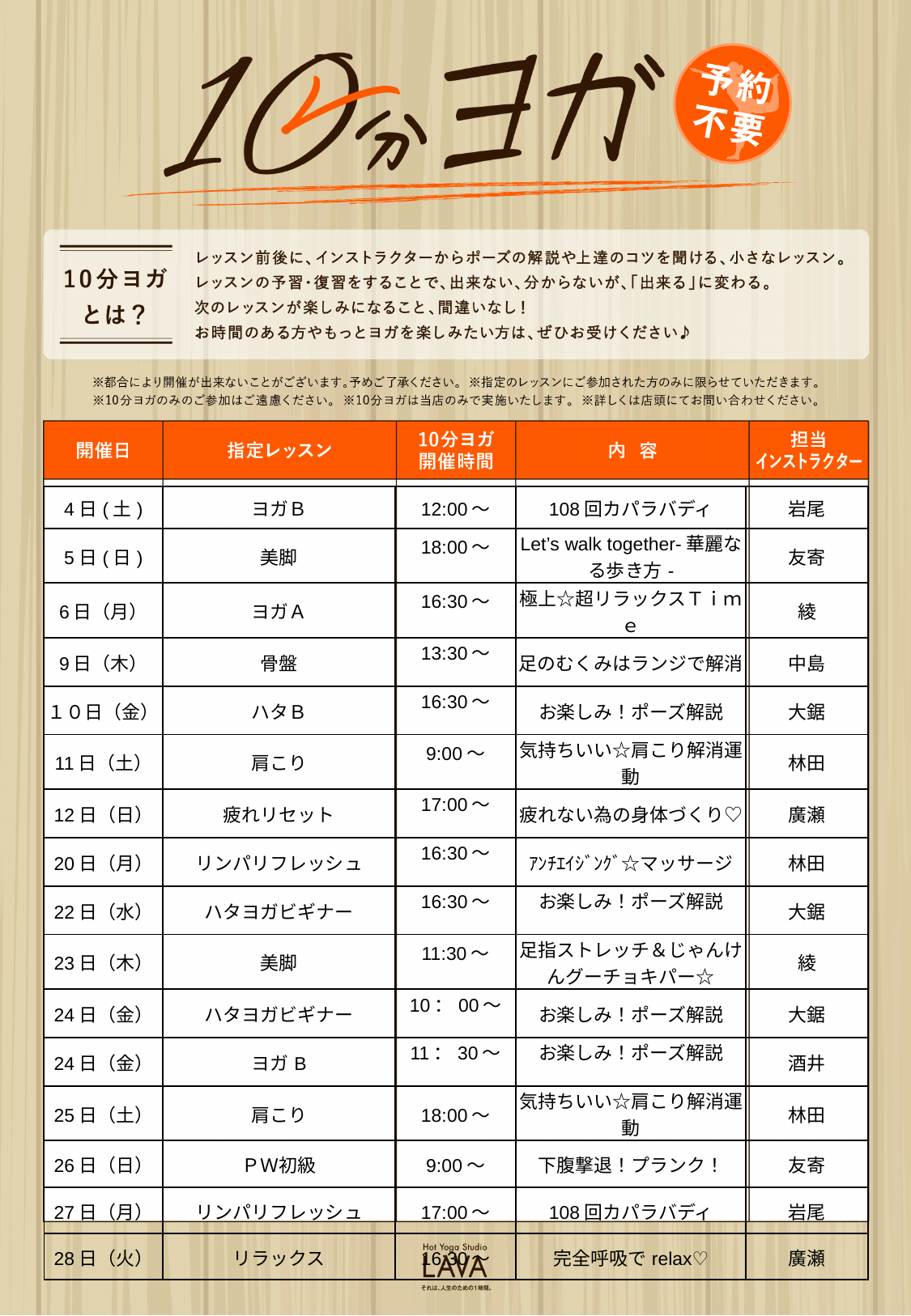

| 4日(土) | ヨガＢ | 12:00～ | 108回カパラバディ | 岩尾 |
| --- | --- | --- | --- | --- |
| 5日(日) | 美脚 | 18:00～ | Let’s walk together-華麗なる歩き方- | 友寄 |
| 6日（月） | ヨガＡ | 16:30～ | 極上☆超リラックスＴｉｍｅ | 綾 |
| 9日（木） | 骨盤 | 13:30～ | 足のむくみはランジで解消 | 中島 |
| １０日（金） | ハタＢ | 16:30～ | お楽しみ！ポーズ解説 | 大鋸 |
| 11日（土） | 肩こり | 9:00～ | 気持ちいい☆肩こり解消運動 | 林田 |
| 12日（日） | 疲れリセット | 17:00～ | 疲れない為の身体づくり♡ | 廣瀬 |
| 20日（月） | リンパリフレッシュ | 16:30～ | ｱﾝﾁｴｲｼﾞﾝｸﾞ☆マッサージ | 林田 |
| 22日（水） | ハタヨガビギナー | 16:30～ | お楽しみ！ポーズ解説 | 大鋸 |
| 23日（木） | 美脚 | 11:30～ | 足指ストレッチ＆じゃんけんグーチョキパー☆ | 綾 |
| 24日（金） | ハタヨガビギナー | 10：00～ | お楽しみ！ポーズ解説 | 大鋸 |
| 24日（金） | ヨガB | 11：30～ | お楽しみ！ポーズ解説 | 酒井 |
| 25日（土） | 肩こり | 18:00～ | 気持ちいい☆肩こり解消運動 | 林田 |
| 26日（日） | ＰＷ初級 | 9:00～ | 下腹撃退！プランク！ | 友寄 |
| 27日（月） | リンパリフレッシュ | 17:00～ | 108回カパラバディ | 岩尾 |
| 28日（火） | リラックス | 16:30～ | 完全呼吸でrelax♡ | 廣瀬 |